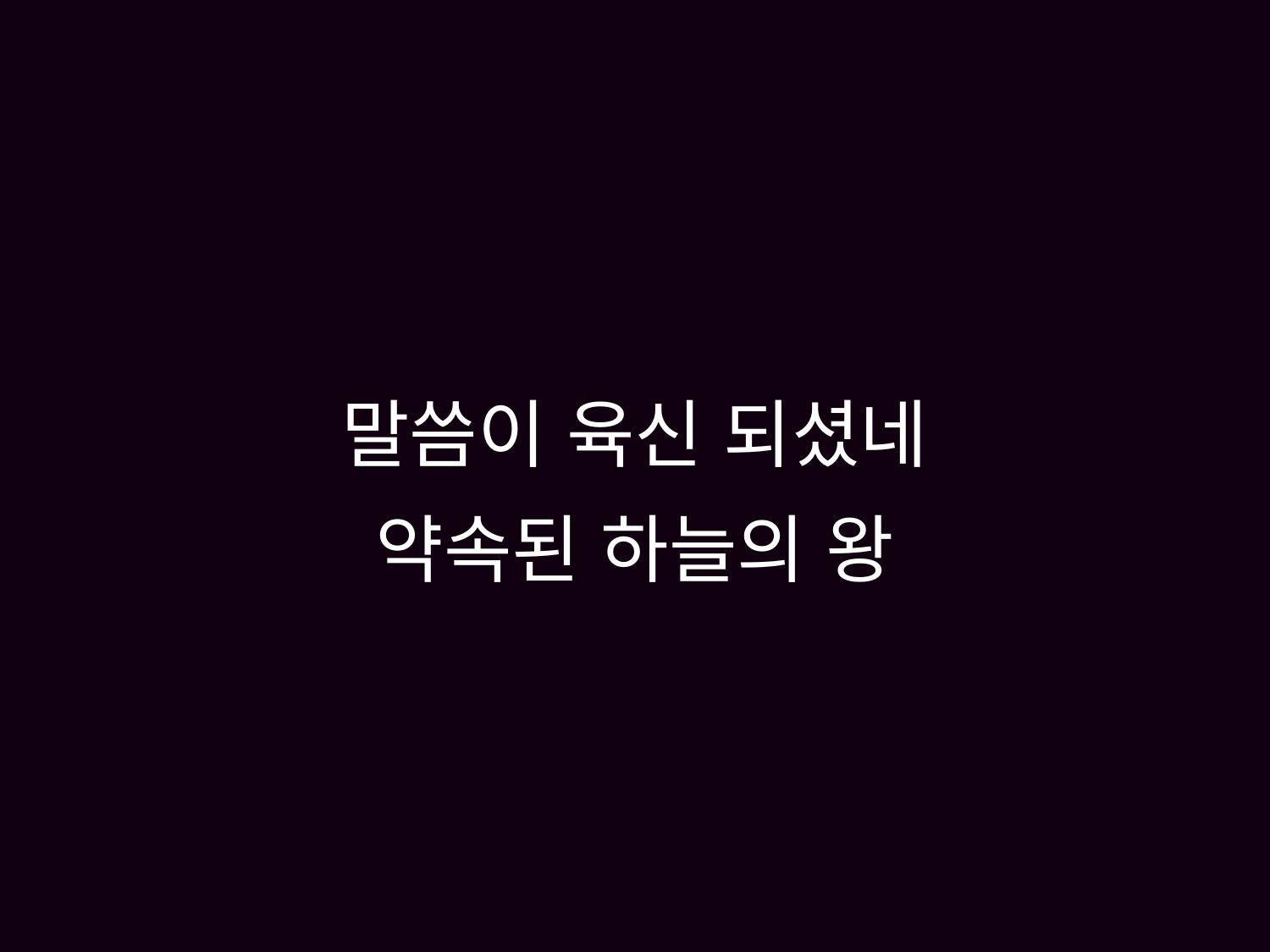

# 말씀이 육신 되셨네 약속된 하늘의 왕